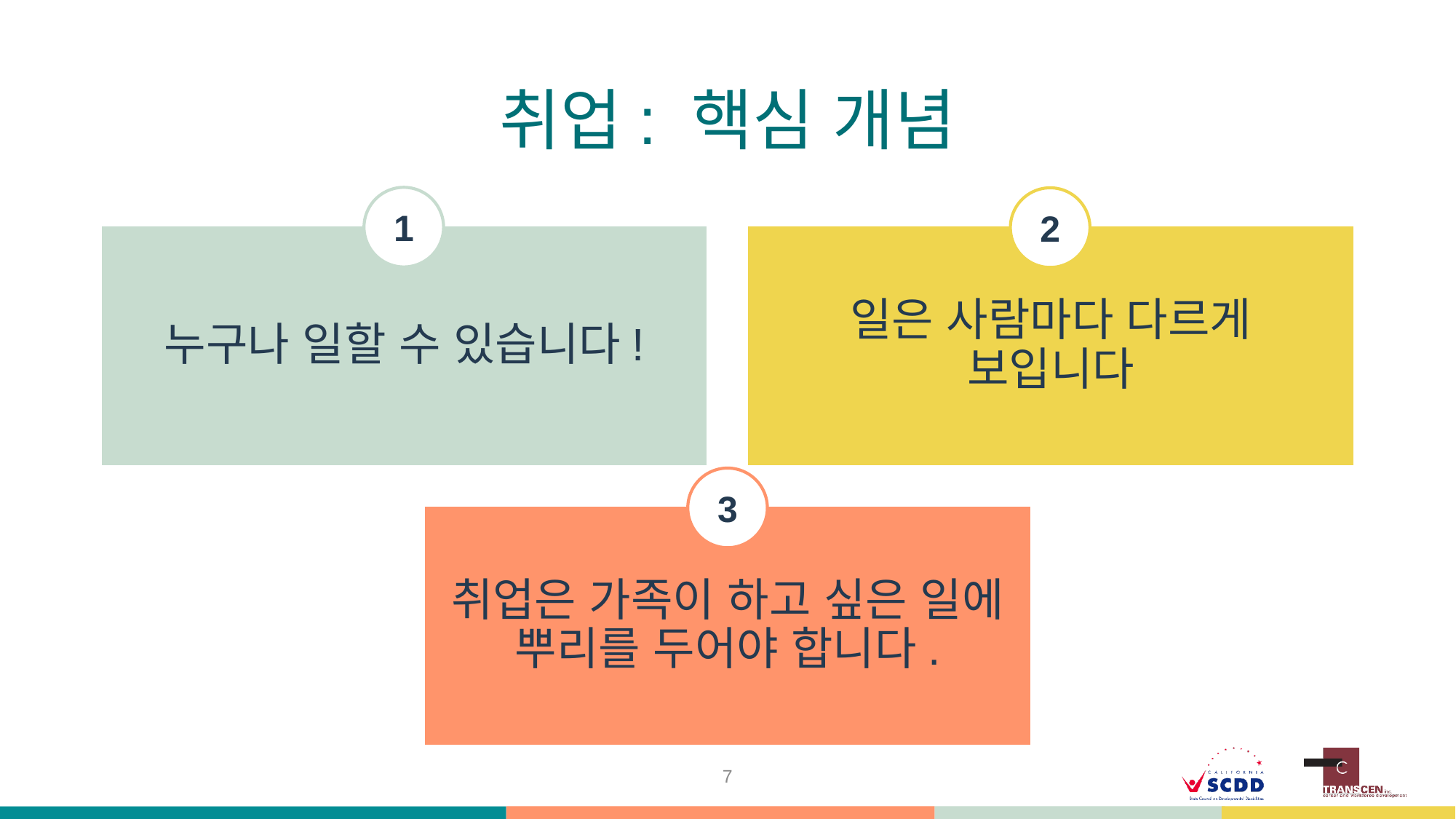

# 취업: 핵심 개념

1
2
누구나 일할 수 있습니다!
일은 사람마다 다르게 보입니다
취업은 가족이 하고 싶은 일에 뿌리를 두어야 합니다.

3
7